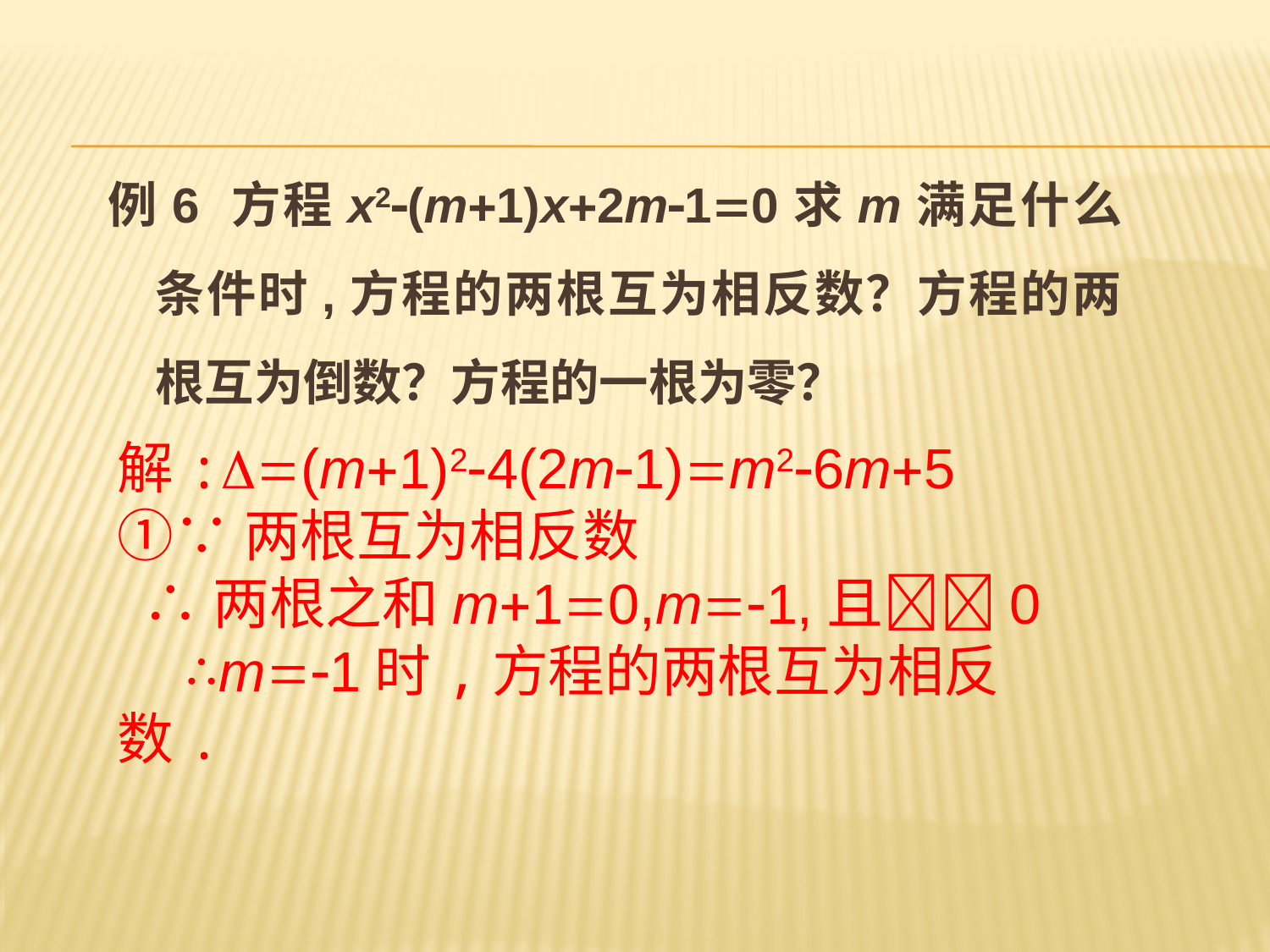

例6 方程x2−(m+1)x+2m−1=0求m满足什么条件时,方程的两根互为相反数？方程的两根互为倒数？方程的一根为零？
解:Δ=(m+1)2−4(2m−1)=m2−6m+5
①∵两根互为相反数
  ∴两根之和m+1=0,m=−1,且Δ>0
  ∴m=−1时,方程的两根互为相反数.